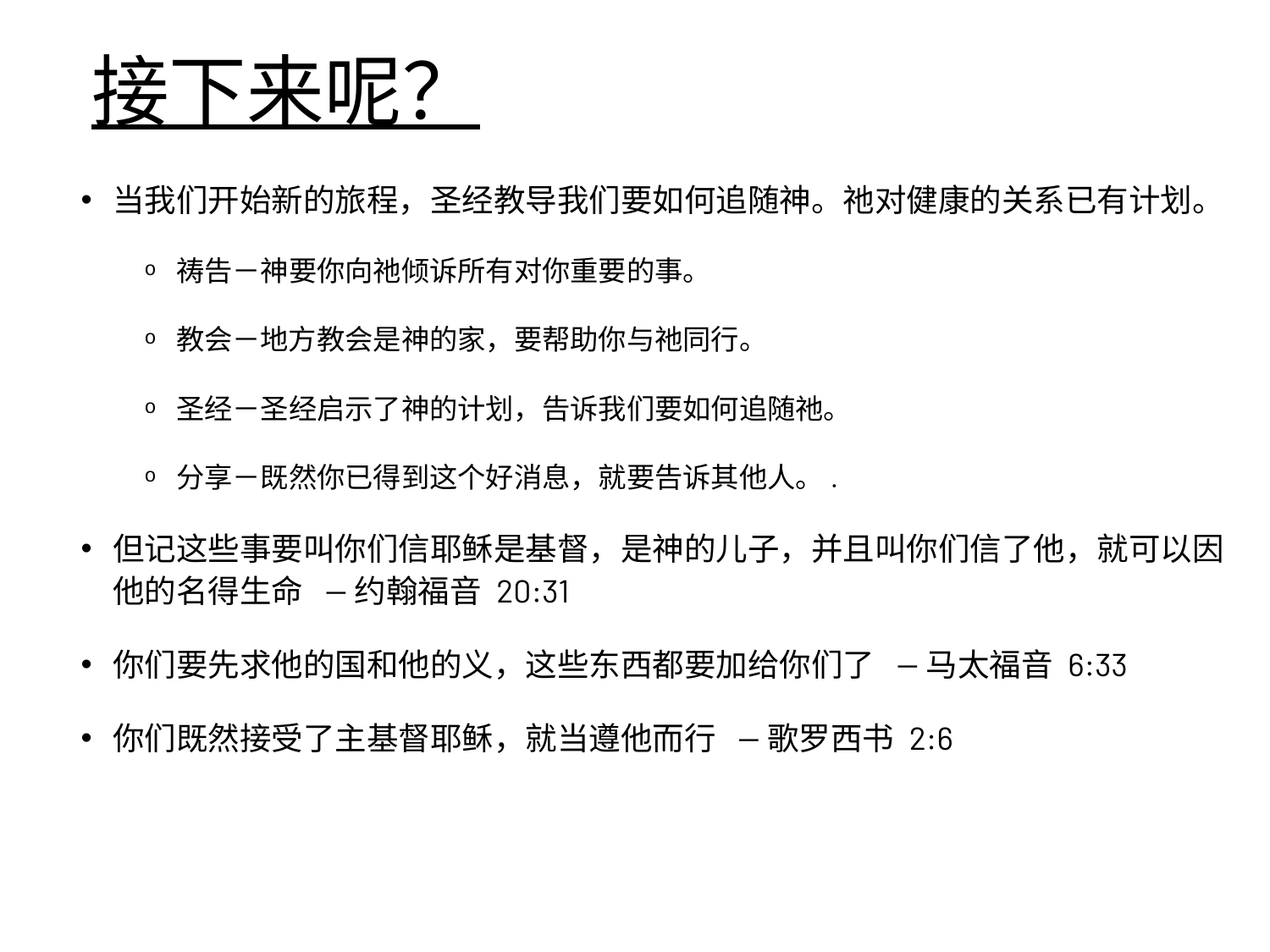

# 接下来呢？
当我们开始新的旅程，圣经教导我们要如何追随神。祂对健康的关系已有计划。
祷告－神要你向祂倾诉所有对你重要的事。
教会－地方教会是神的家，要帮助你与祂同行。
圣经－圣经启示了神的计划，告诉我们要如何追随祂。
分享－既然你已得到这个好消息，就要告诉其他人。.
但记这些事要叫你们信耶稣是基督，是神的儿子，并且叫你们信了他，就可以因他的名得生命  --约翰福音 20:31
你们要先求他的国和他的义，这些东西都要加给你们了  --马太福音 6:33
你们既然接受了主基督耶稣，就当遵他而行  --歌罗西书 2:6